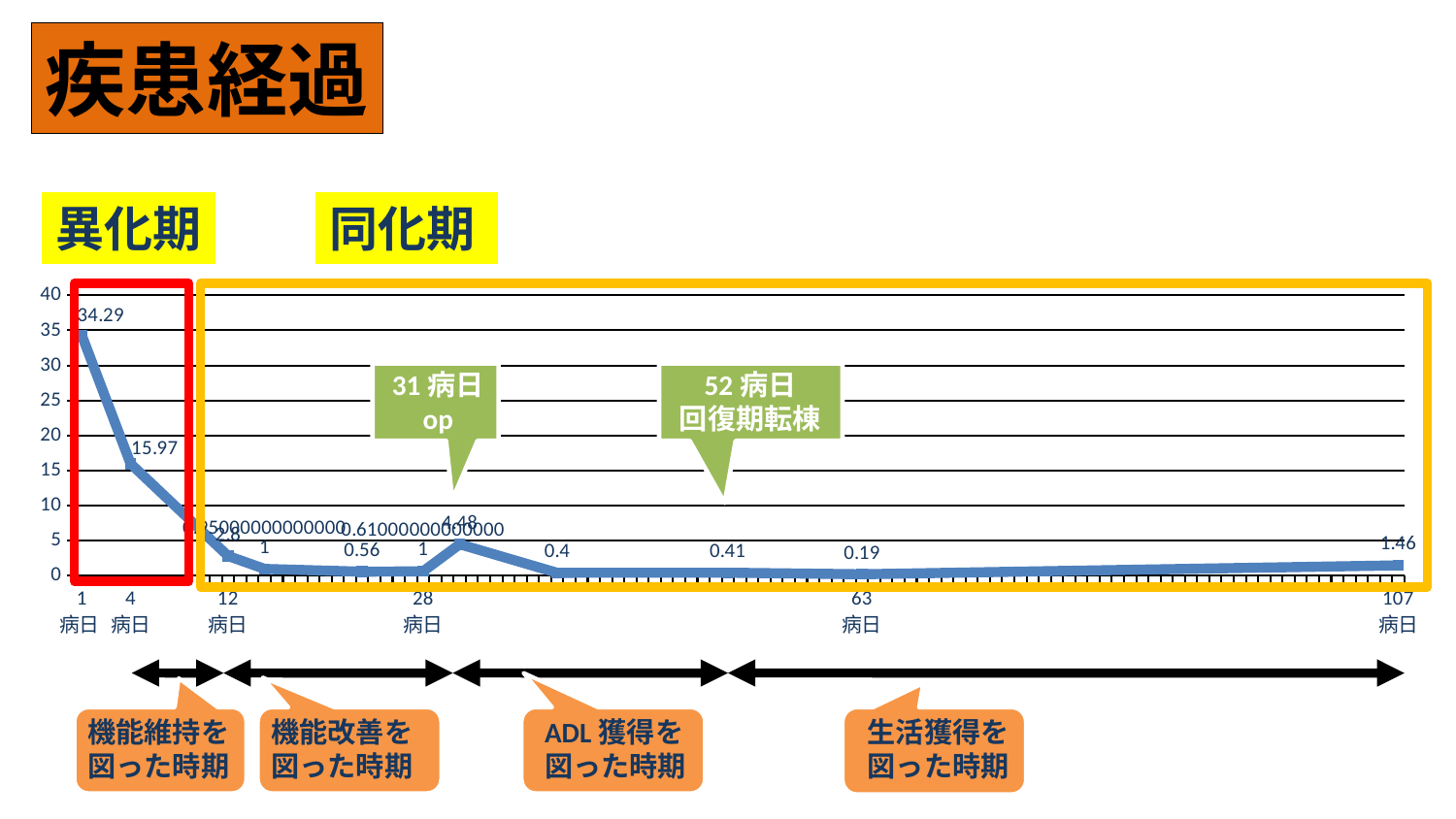

疾患経過
異化期
同化期

### Chart

| Category | CRP(mg/dl) |
|---|---|
| 1
病日  | 34.29000000000001 |
|  | None |
|  | None |
|  | None |
| 4
病日 | 15.97 |
|  | None |
|  | None |
|  | None |
|  | None |
|  | None |
|  | None |
|  | None |
| 12
病日 | 2.8 |
|  | None |
|  | None |
| 15
病日 | 0.9500000000000006 |
|  | None |
|  | None |
|  | None |
|  | None |
|  | None |
|  | None |
|  | None |
| 23
病日 | 0.56 |
|  | None |
|  | None |
|  | None |
|  | None |
| 28
病日 | 0.6100000000000007 |
|  | None |
|  | None |
| 31
病日 | 4.48 |
|  | None |
|  | None |
|  | None |
|  | None |
|  | None |
|  | None |
|  | None |
| 38
病日 | 0.4 |
|  | None |
|  | None |
|  | None |
|  | None |
|  | None |
|  | None |
|  | None |
|  | None |
|  | None |
|  | None |
|  | None |
|  | None |
|  | None |
| 52
病日 | 0.4100000000000003 |
|  | None |
|  | None |
|  | None |
|  | None |
|  | None |
|  | None |
|  | None |
|  | None |
|  | None |
|  | None |
| 63
病日 | 0.19 |
|  | None |
|  | None |
|  | None |
|  | None |
|  | None |
|  | None |
|  | None |
|  | None |
|  | None |
|  | None |
|  | None |
|  | None |
|  | None |
|  | None |
|  | None |
|  | None |
|  | None |
|  | None |
|  | None |
|  | None |
|  | None |
|  | None |
|  | None |
|  | None |
|  | None |
|  | None |
|  | None |
|  | None |
|  | None |
|  | None |
|  | None |
|  | None |
|  | None |
|  | None |
|  | None |
|  | None |
|  | None |
|  | None |
|  | None |
|  | None |
|  | None |
|  | None |
|  | None |
| 107
病日 | 1.46 |

31病日
op
52病日
回復期転棟

機能維持を
図った時期

機能改善を
図った時期

ADL獲得を
図った時期

生活獲得を
図った時期